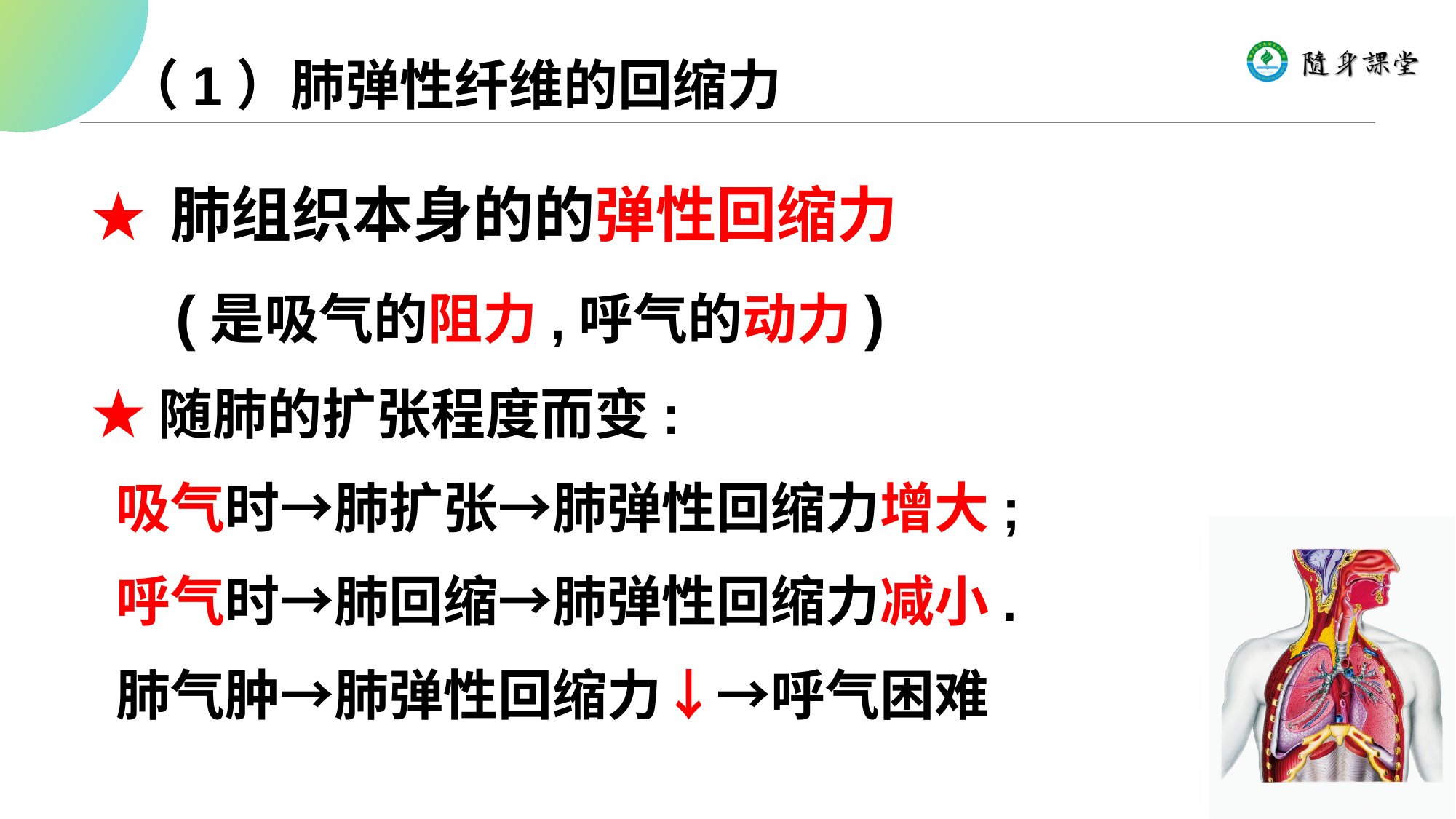

# （1）肺弹性纤维的回缩力
★ 肺组织本身的的弹性回缩力
     (是吸气的阻力,呼气的动力)
★随肺的扩张程度而变:
 吸气时→肺扩张→肺弹性回缩力增大;
 呼气时→肺回缩→肺弹性回缩力减小.
 肺气肿→肺弹性回缩力↓→呼气困难